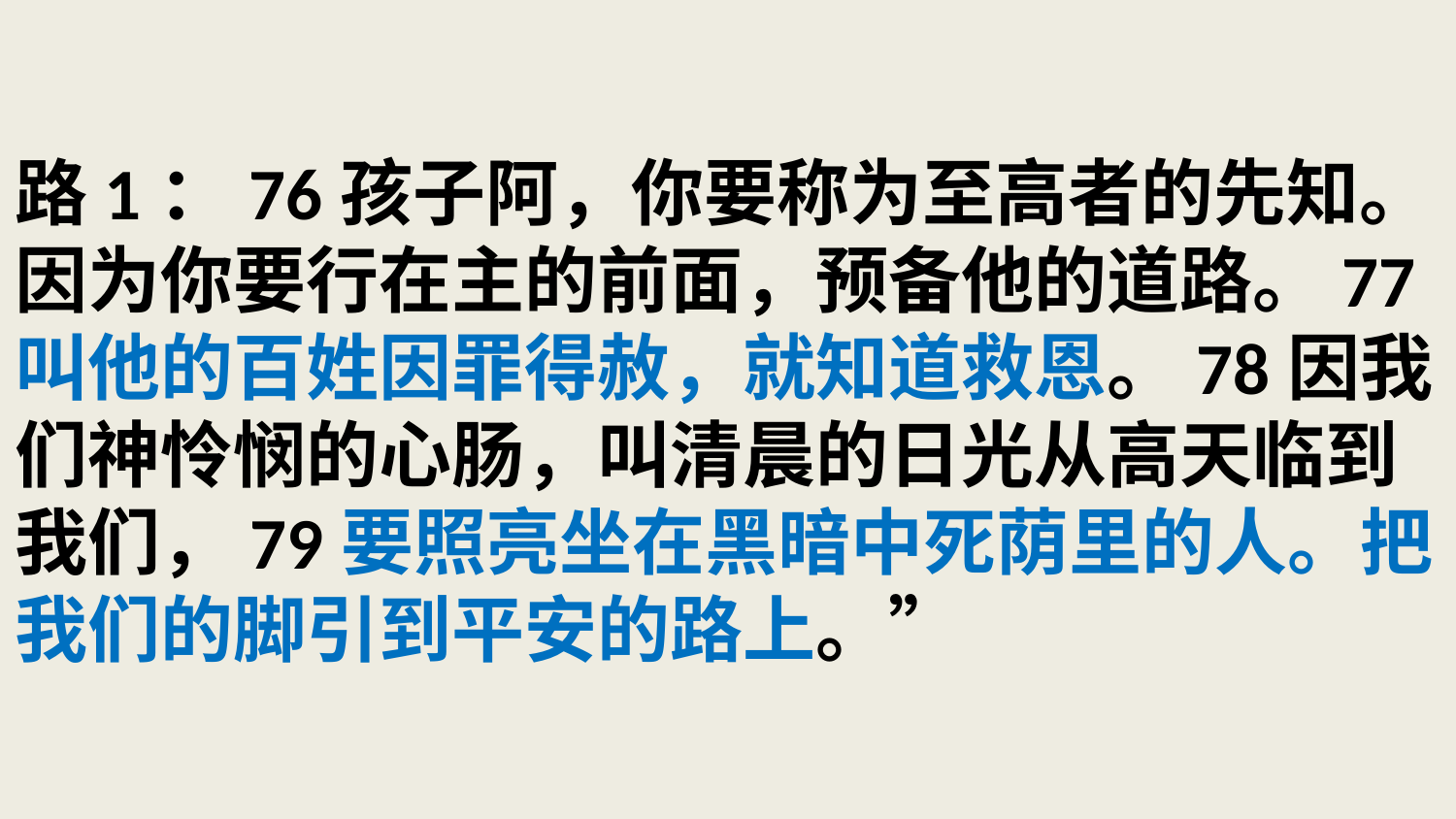

# 路1：76孩子阿，你要称为至高者的先知。因为你要行在主的前面，预备他的道路。77叫他的百姓因罪得赦，就知道救恩。78因我们神怜悯的心肠，叫清晨的日光从高天临到我们，79要照亮坐在黑暗中死荫里的人。把我们的脚引到平安的路上。”